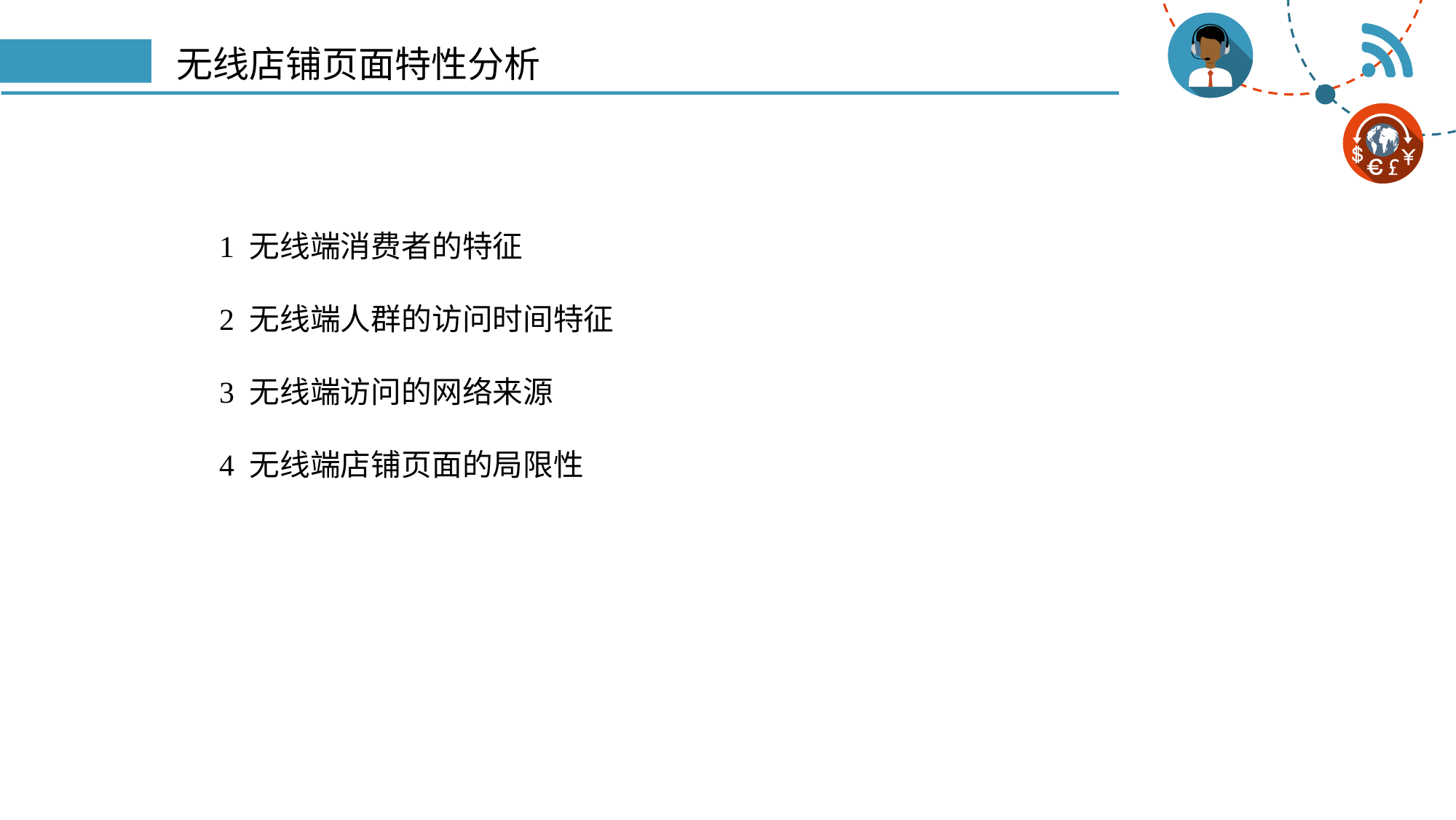

# 无线店铺页面特性分析
1 无线端消费者的特征

2 无线端人群的访问时间特征

3 无线端访问的网络来源

4 无线端店铺页面的局限性